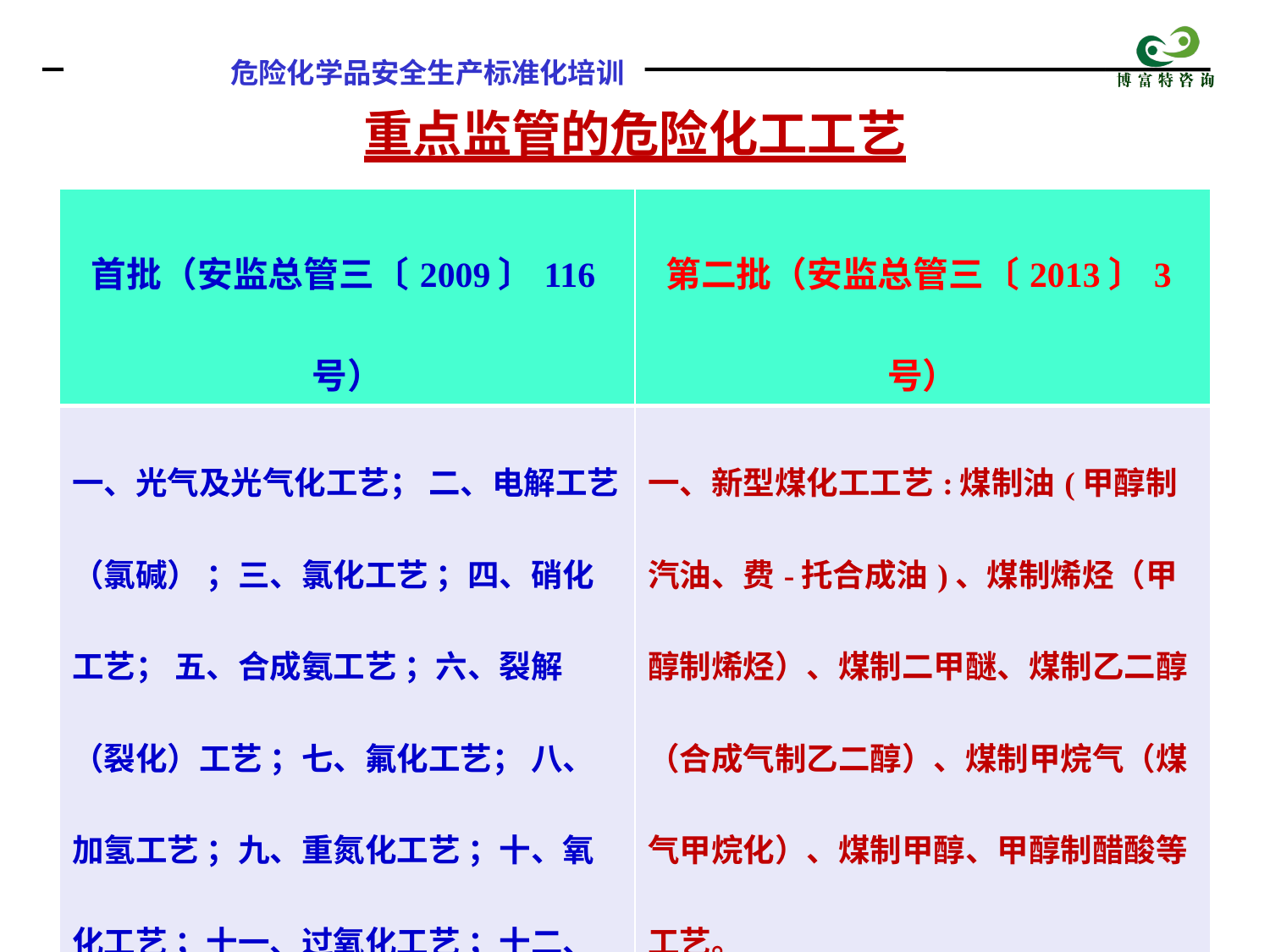

重点监管的危险化工工艺
| 首批（安监总管三〔2009〕116号） | 第二批（安监总管三〔2013〕3号） |
| --- | --- |
| 一、光气及光气化工艺； 二、电解工艺（氯碱） ；三、氯化工艺 ；四、硝化工艺； 五、合成氨工艺 ；六、裂解（裂化）工艺 ；七、氟化工艺； 八、加氢工艺 ；九、重氮化工艺 ；十、氧化工艺 ；十一、过氧化工艺 ；十二、胺基化工艺； 十三、磺化工艺 ；十四、聚合工艺； 十五、烷基化工艺 | 一、新型煤化工工艺:煤制油(甲醇制汽油、费-托合成油)、煤制烯烃（甲醇制烯烃）、煤制二甲醚、煤制乙二醇（合成气制乙二醇）、煤制甲烷气（煤气甲烷化）、煤制甲醇、甲醇制醋酸等工艺。 二、电石生产工艺 三、偶氮化工艺 |